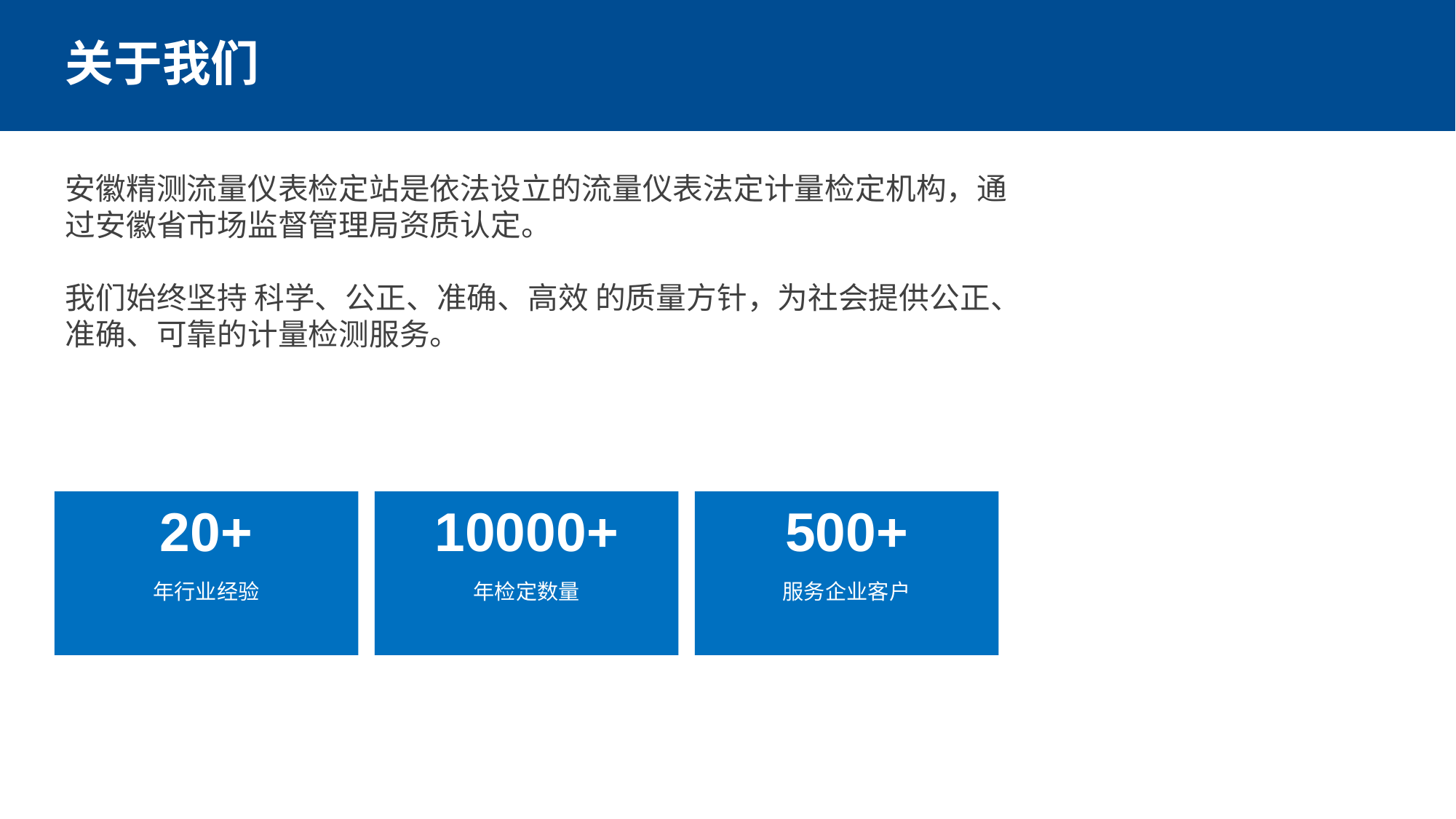

关于我们
安徽精测流量仪表检定站是依法设立的流量仪表法定计量检定机构，通过安徽省市场监督管理局资质认定。

我们始终坚持 科学、公正、准确、高效 的质量方针，为社会提供公正、准确、可靠的计量检测服务。

20+

10000+

500+
年行业经验
年检定数量
服务企业客户